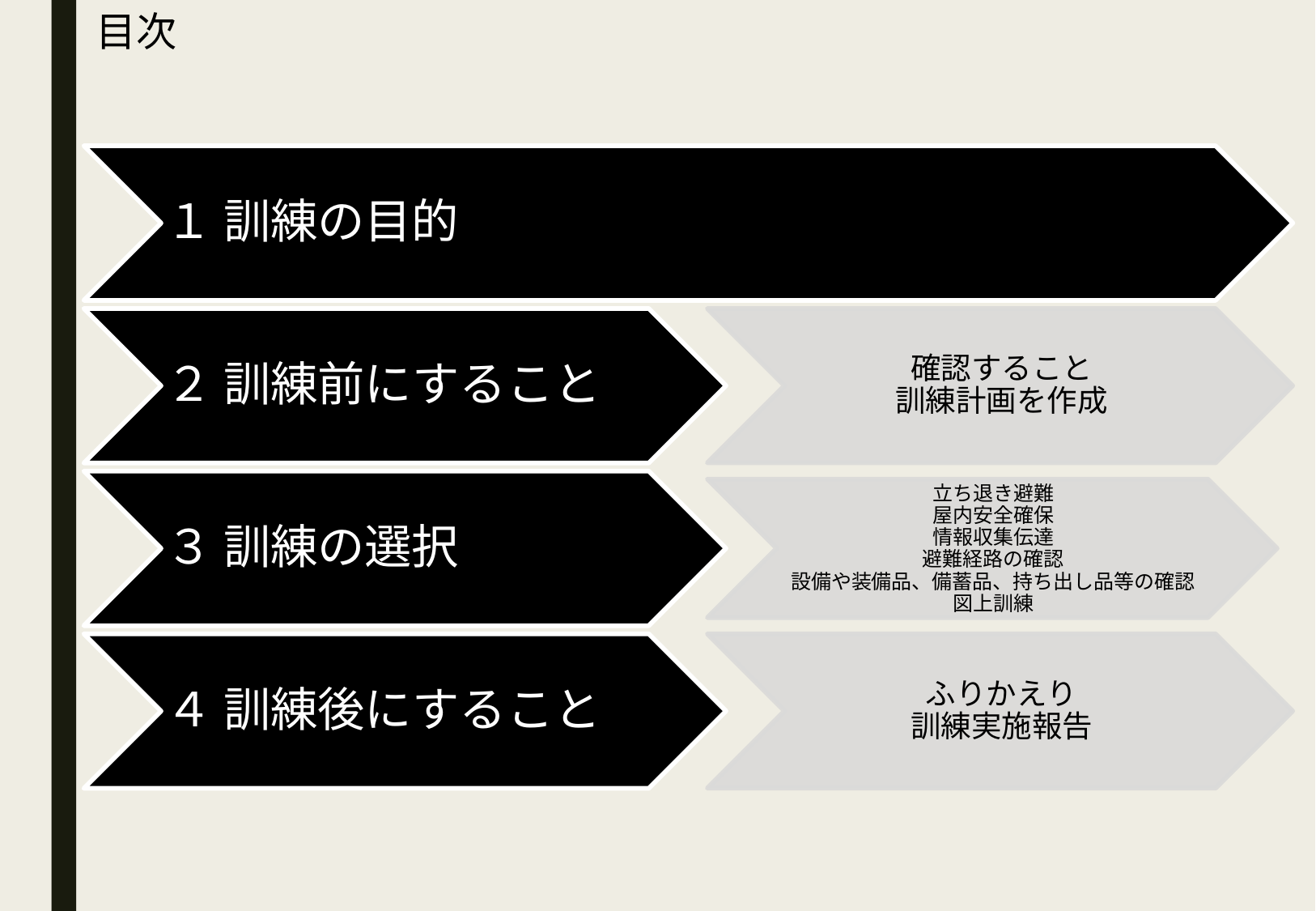

目次
１ 訓練の目的
２ 訓練前にすること
確認すること
訓練計画を作成
３ 訓練の選択
立ち退き避難
屋内安全確保
情報収集伝達
避難経路の確認
設備や装備品、備蓄品、持ち出し品等の確認
図上訓練
４ 訓練後にすること
ふりかえり
訓練実施報告